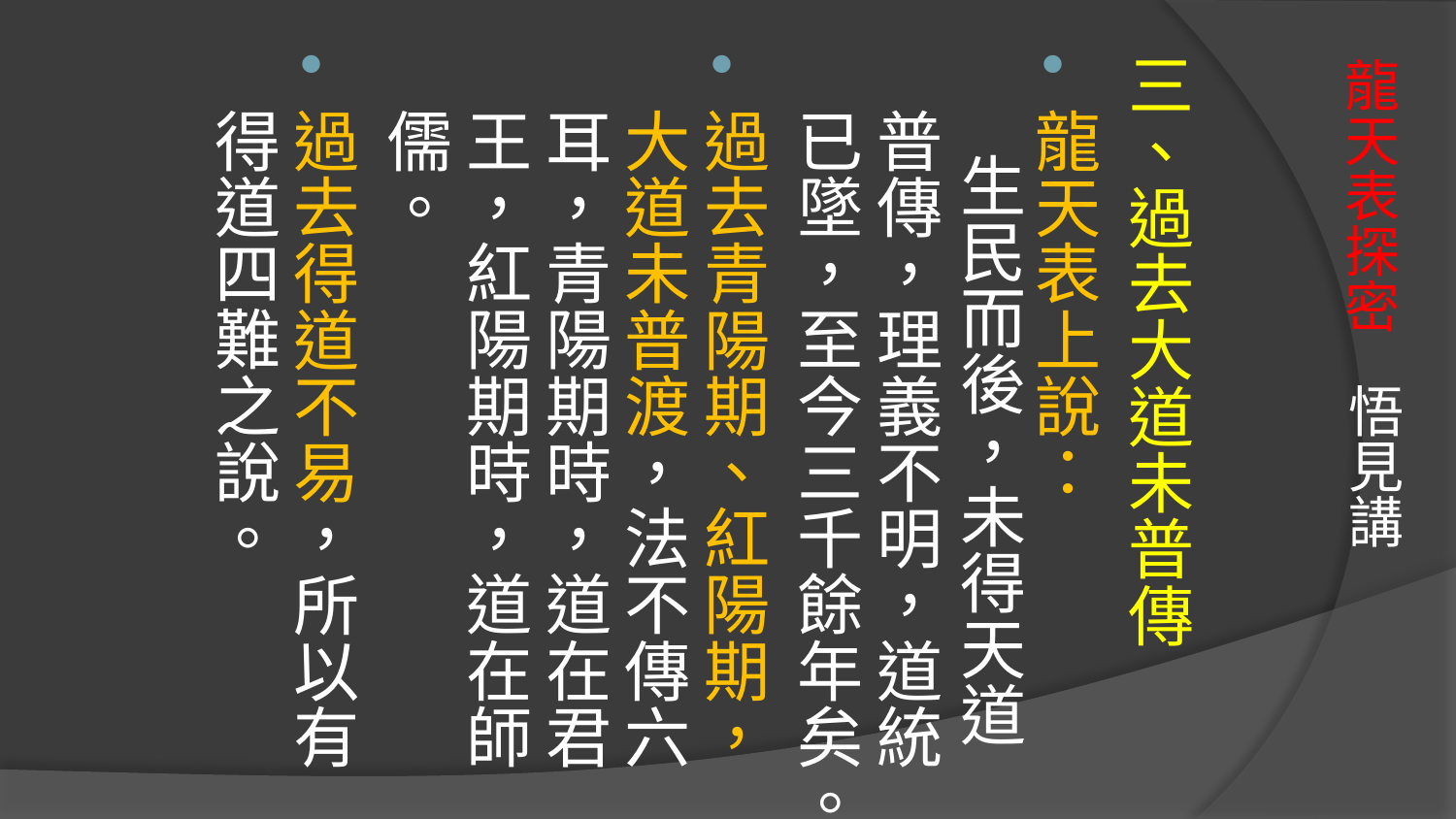

三、過去大道未普傳
龍天表上說：                      生民而後，未得天道普傳，理義不明，道統已墜，至今三千餘年矣。
過去青陽期、紅陽期，大道未普渡，法不傳六耳，青陽期時，道在君王，紅陽期時，道在師儒。
過去得道不易，所以有得道四難之說。

# 龍天表探密    悟見講